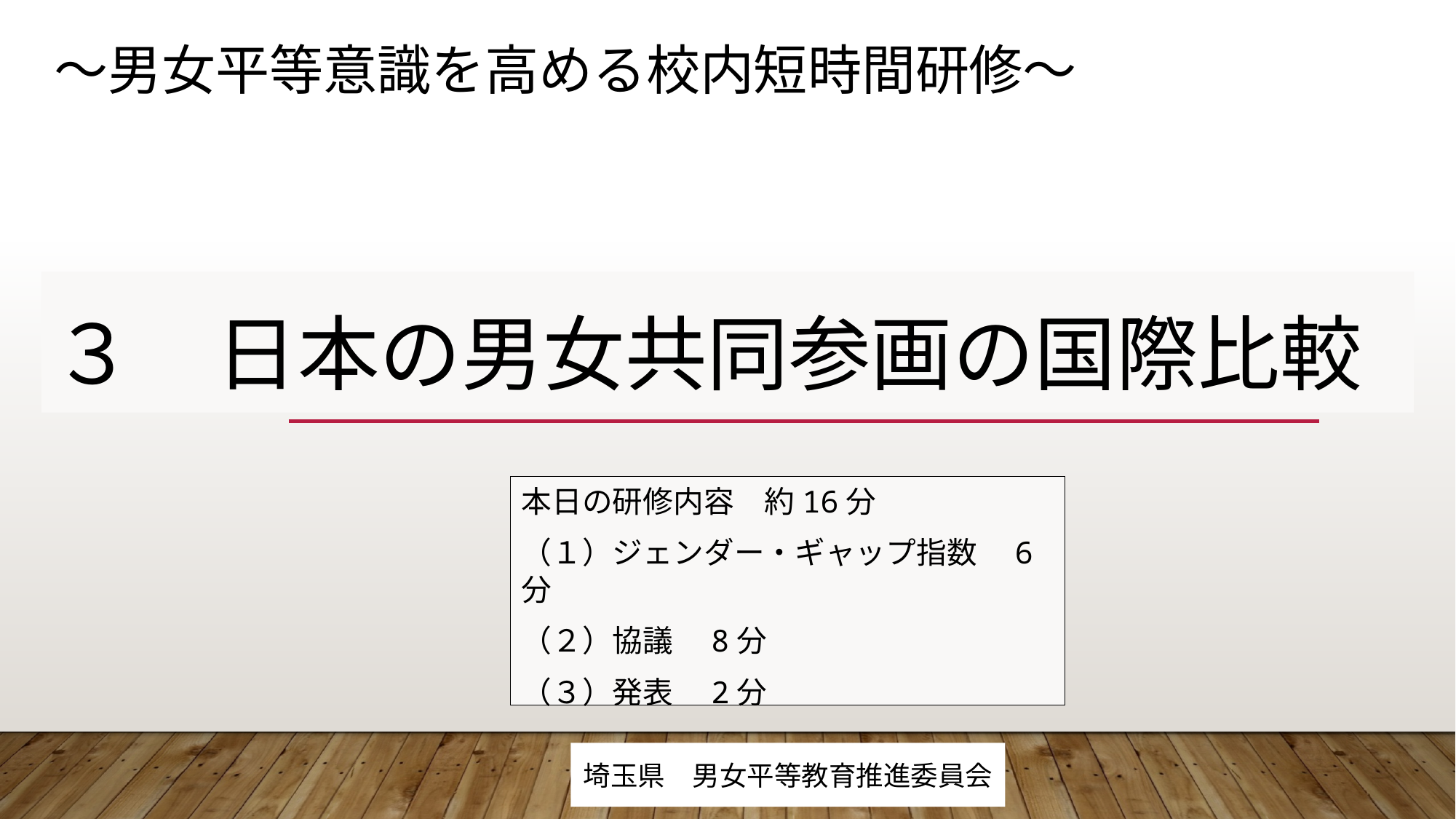

# ～男女平等意識を高める校内短時間研修～
３　日本の男女共同参画の国際比較
本日の研修内容　約16分
（１）ジェンダー・ギャップ指数　6分
（２）協議　8分
（３）発表　2分

埼玉県　男女平等教育推進委員会